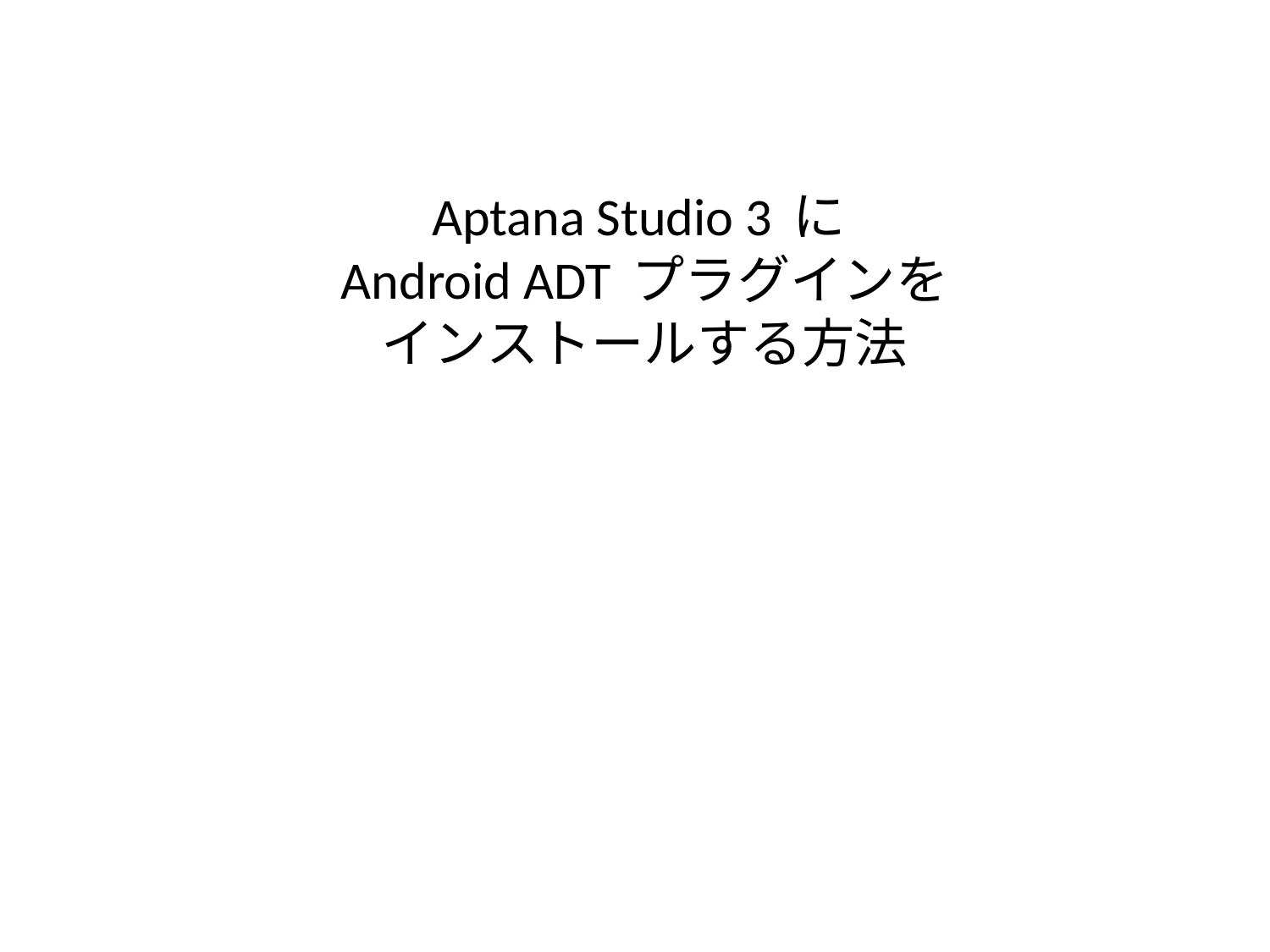

# Aptana Studio 3 に Android ADT プラグインを インストールする方法